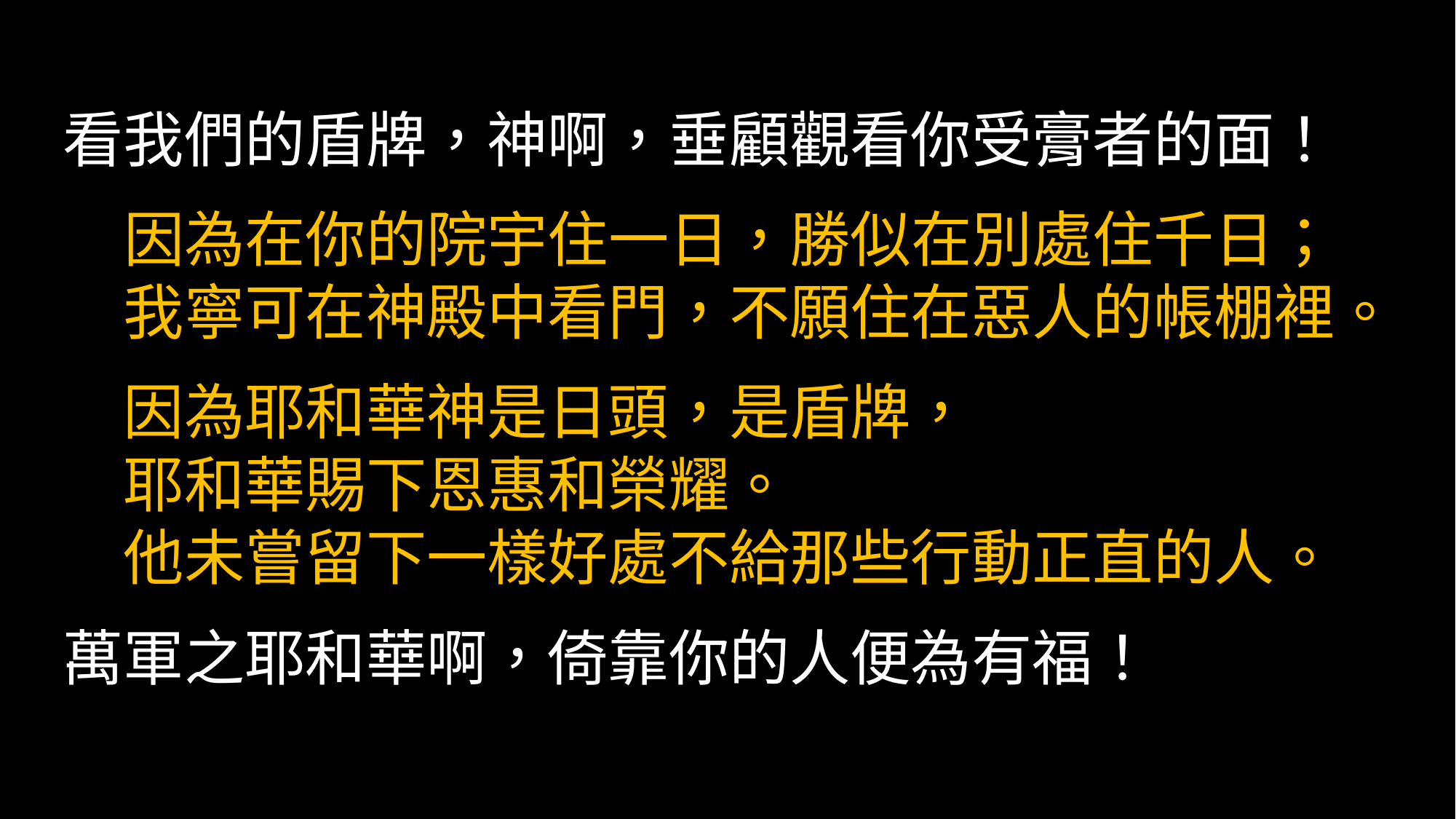

看我們的盾牌，神啊，垂顧觀看你受膏者的面！
　因為在你的院宇住一日，勝似在別處住千日；
　我寧可在神殿中看門，不願住在惡人的帳棚裡。
　因為耶和華神是日頭，是盾牌，
　耶和華賜下恩惠和榮耀。
　他未嘗留下一樣好處不給那些行動正直的人。
萬軍之耶和華啊，倚靠你的人便為有福！